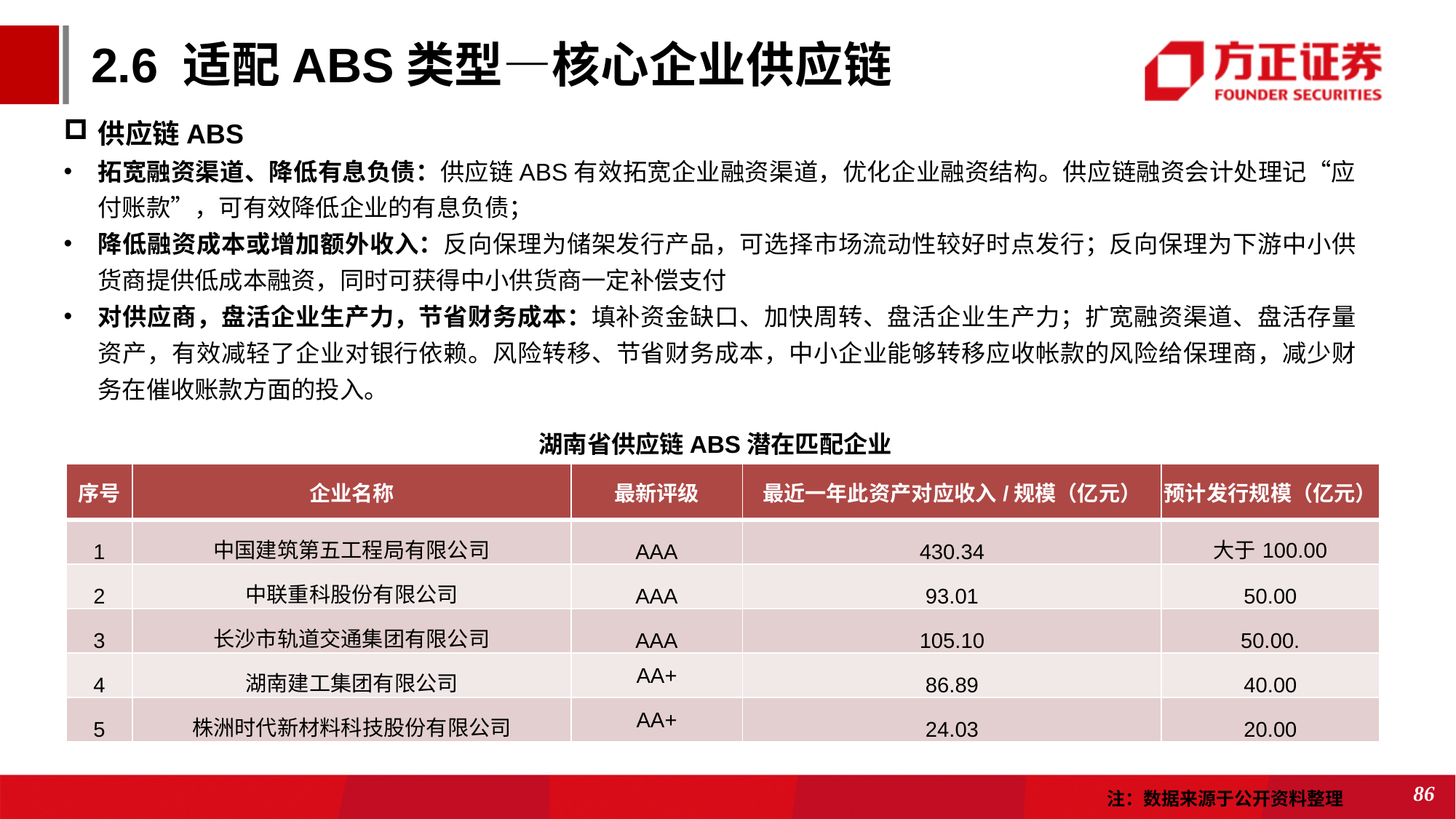

2.6 适配ABS类型—核心企业供应链

供应链ABS
拓宽融资渠道、降低有息负债：供应链ABS有效拓宽企业融资渠道，优化企业融资结构。供应链融资会计处理记“应付账款”，可有效降低企业的有息负债；
降低融资成本或增加额外收入：反向保理为储架发行产品，可选择市场流动性较好时点发行；反向保理为下游中小供货商提供低成本融资，同时可获得中小供货商一定补偿支付
对供应商，盘活企业生产力，节省财务成本：填补资金缺口、加快周转、盘活企业生产力；扩宽融资渠道、盘活存量资产，有效减轻了企业对银行依赖。风险转移、节省财务成本，中小企业能够转移应收帐款的风险给保理商，减少财务在催收账款方面的投入。
湖南省供应链ABS潜在匹配企业
| 序号 | 企业名称 | 最新评级 | 最近一年此资产对应收入/规模（亿元） | 预计发行规模（亿元） |
| --- | --- | --- | --- | --- |
| 1 | 中国建筑第五工程局有限公司 | AAA | 430.34 | 大于100.00 |
| 2 | 中联重科股份有限公司 | AAA | 93.01 | 50.00 |
| 3 | 长沙市轨道交通集团有限公司 | AAA | 105.10 | 50.00. |
| 4 | 湖南建工集团有限公司 | AA+ | 86.89 | 40.00 |
| 5 | 株洲时代新材料科技股份有限公司 | AA+ | 24.03 | 20.00 |
86
注：数据来源于公开资料整理